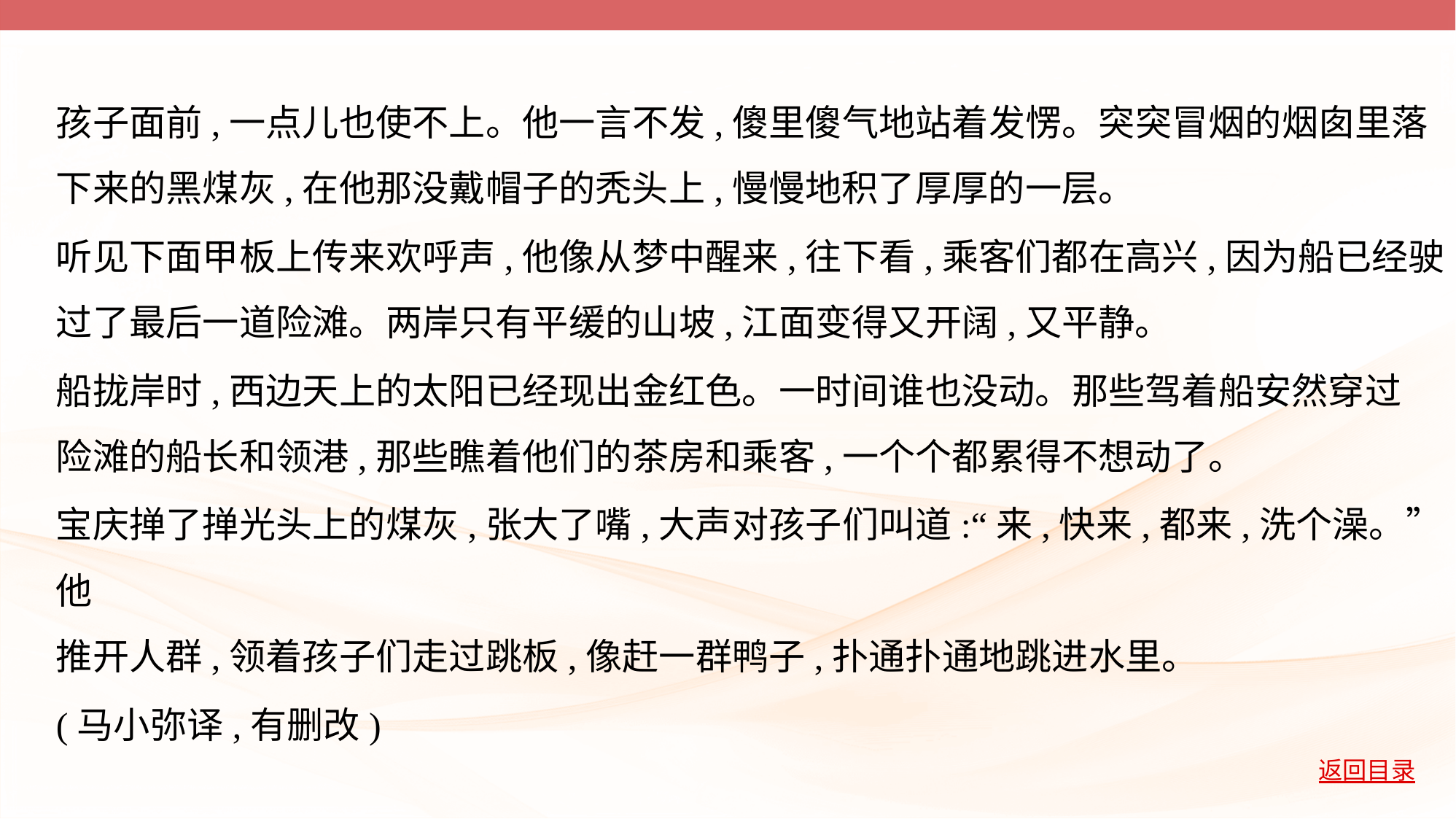

孩子面前,一点儿也使不上。他一言不发,傻里傻气地站着发愣。突突冒烟的烟囱里落
下来的黑煤灰,在他那没戴帽子的秃头上,慢慢地积了厚厚的一层。
听见下面甲板上传来欢呼声,他像从梦中醒来,往下看,乘客们都在高兴,因为船已经驶
过了最后一道险滩。两岸只有平缓的山坡,江面变得又开阔,又平静。
船拢岸时,西边天上的太阳已经现出金红色。一时间谁也没动。那些驾着船安然穿过
险滩的船长和领港,那些瞧着他们的茶房和乘客,一个个都累得不想动了。
宝庆掸了掸光头上的煤灰,张大了嘴,大声对孩子们叫道:“来,快来,都来,洗个澡。”他
推开人群,领着孩子们走过跳板,像赶一群鸭子,扑通扑通地跳进水里。
(马小弥译,有删改)